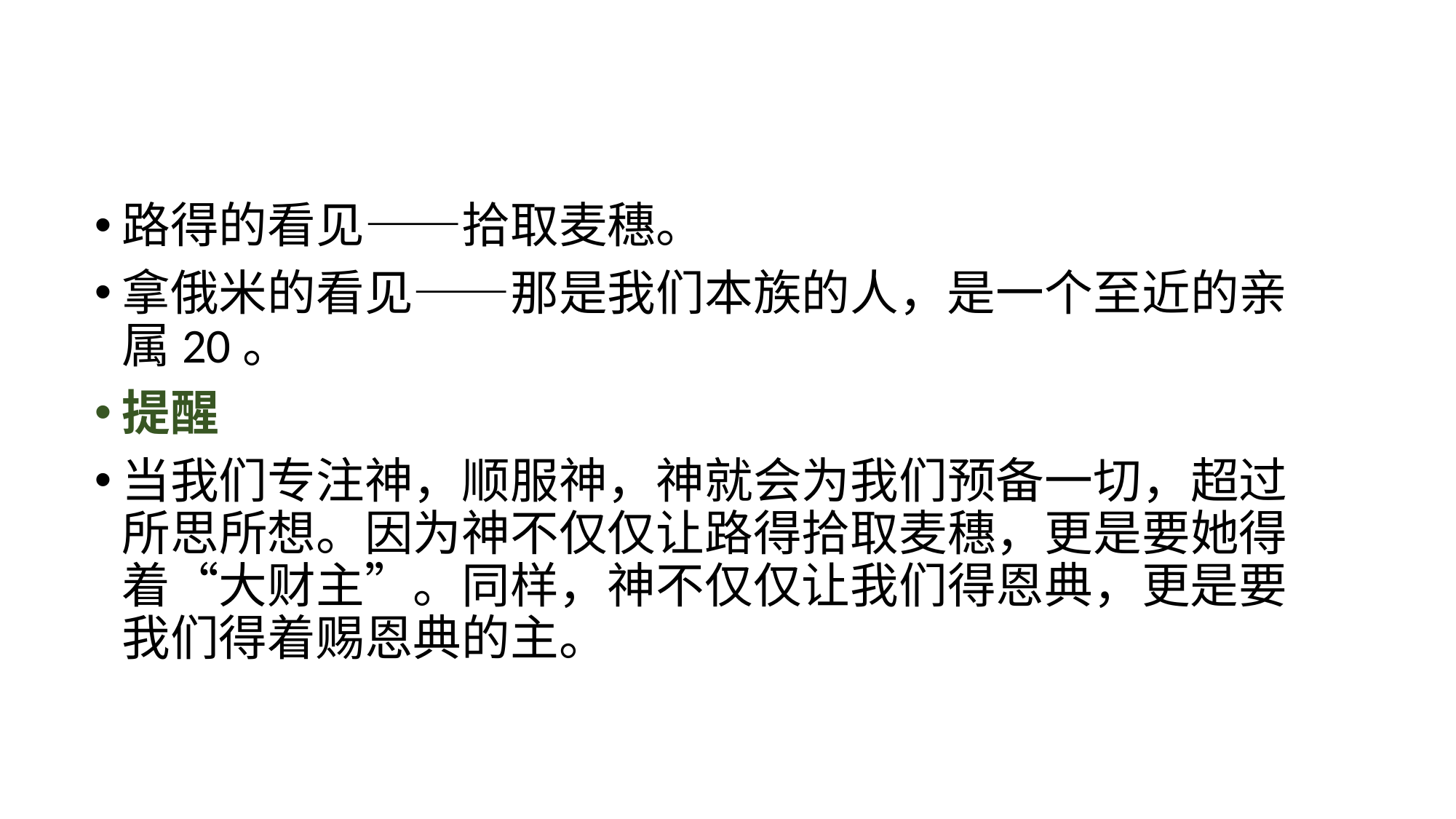

路得的看见——拾取麦穗。
拿俄米的看见——那是我们本族的人，是一个至近的亲属20。
提醒
当我们专注神，顺服神，神就会为我们预备一切，超过所思所想。因为神不仅仅让路得拾取麦穗，更是要她得着“大财主”。同样，神不仅仅让我们得恩典，更是要我们得着赐恩典的主。